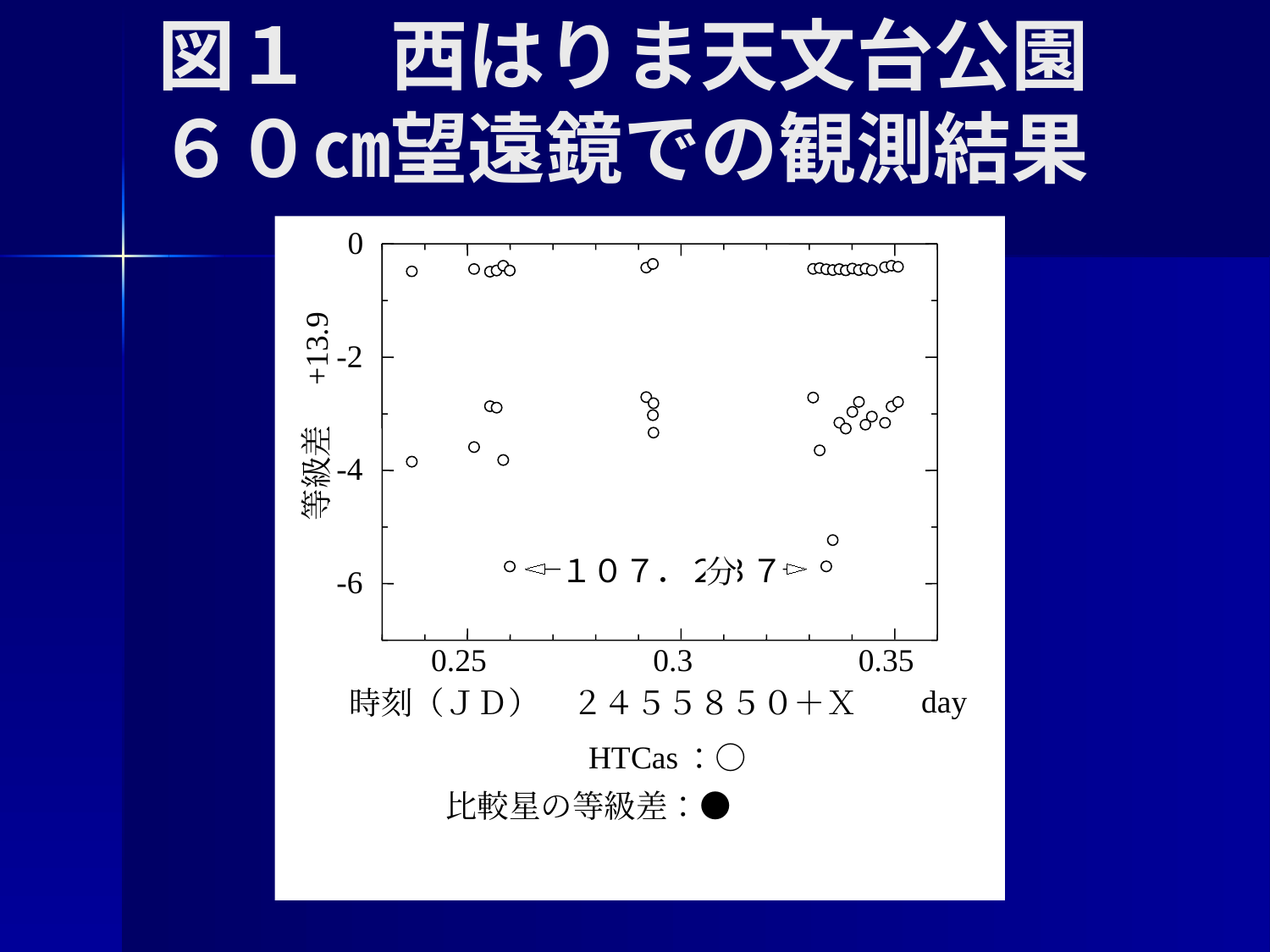

# 図１　西はりま天文台公園 ６０㎝望遠鏡での観測結果

0

+13.9
-2

等級差

-4

１０７．２３７
分

-6

0.25
0.3
0.35

day
時刻（ＪＤ）　２４５５８５０＋Ｘ
HTCas
：○
比較星の等級差：●